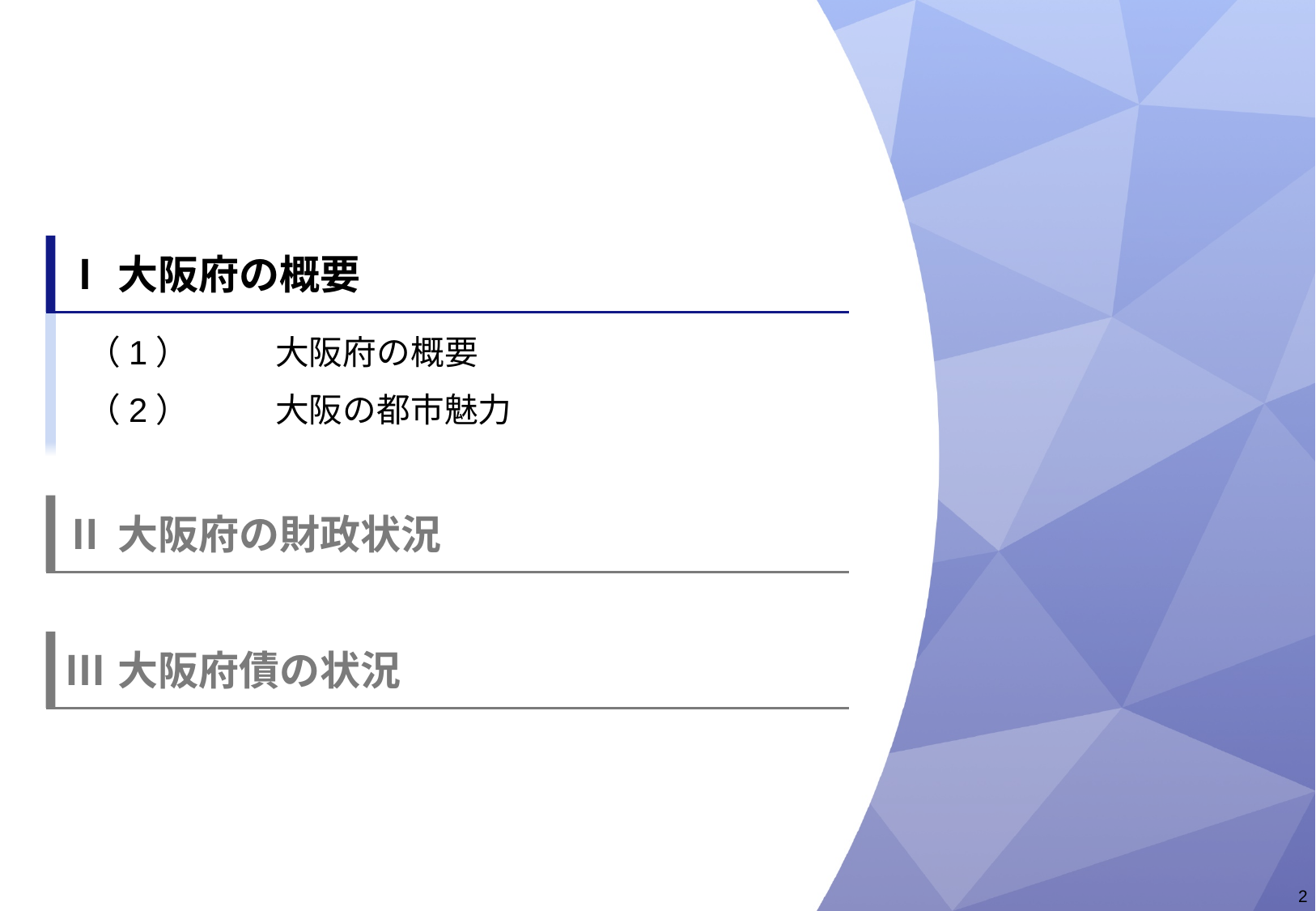

Ⅰ	大阪府の概要

Ⅱ	大阪府の財政状況

Ⅲ	大阪府債の状況
（1）	大阪府の概要
（2）	大阪の都市魅力
2